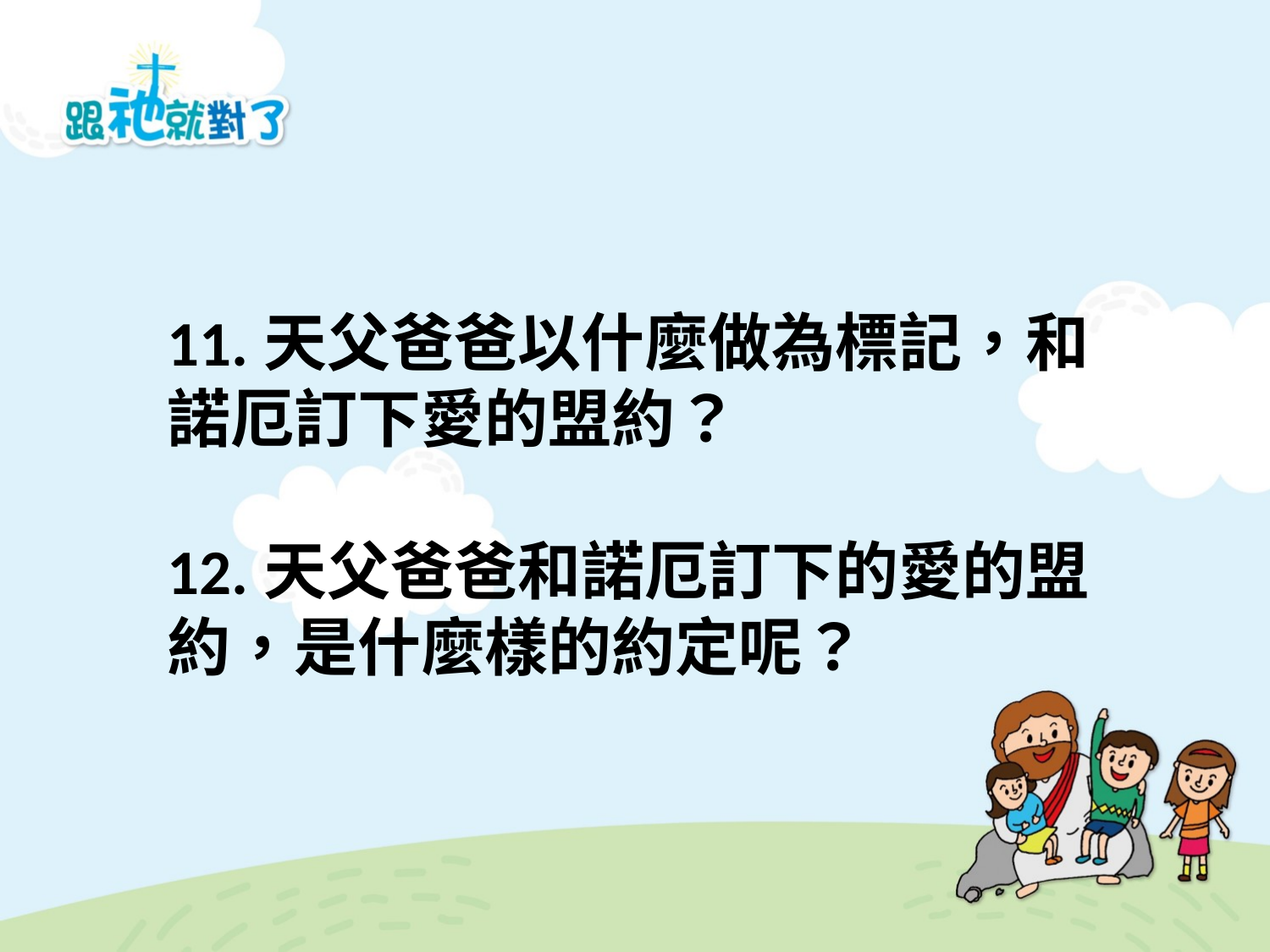

11.天父爸爸以什麼做為標記，和諾厄訂下愛的盟約？

12.天父爸爸和諾厄訂下的愛的盟約，是什麼樣的約定呢？